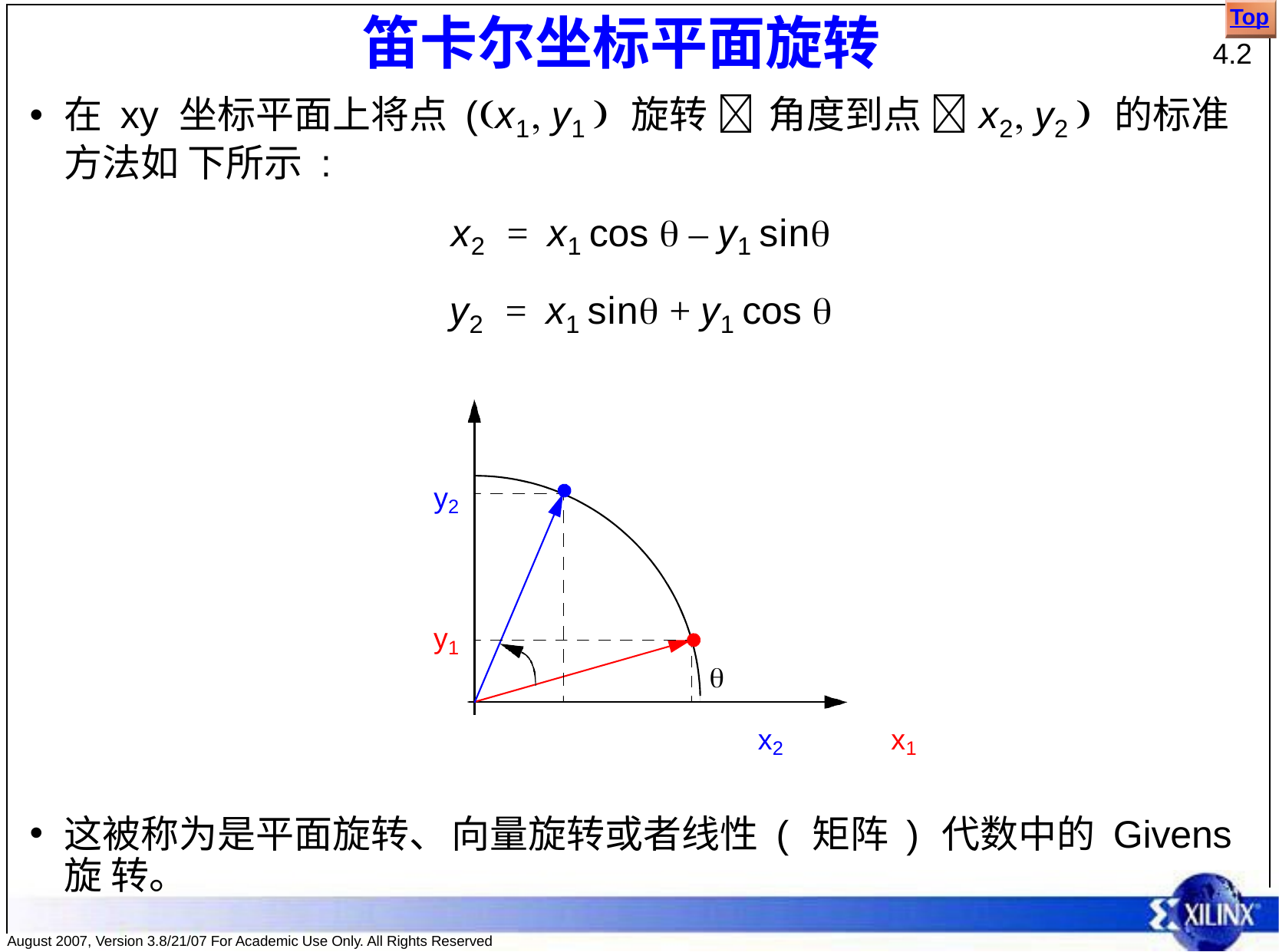

Top
# 笛卡尔坐标平面旋转
4.2
在 xy 坐标平面上将点 ((x1, y1 ) 旋转 θ 角度到点 (x2, y2 ) 的标准方法如 下所示 :
x2	=	x1 cos θ – y1 sinθ
y2	=	x1 sinθ + y1 cos θ

y2

y1
θ
x2	x1

这被称为是平面旋转、向量旋转或者线性 ( 矩阵 ) 代数中的 Givens 旋 转。

August 2007, Version 3.8/21/07 For Academic Use Only. All Rights Reserved